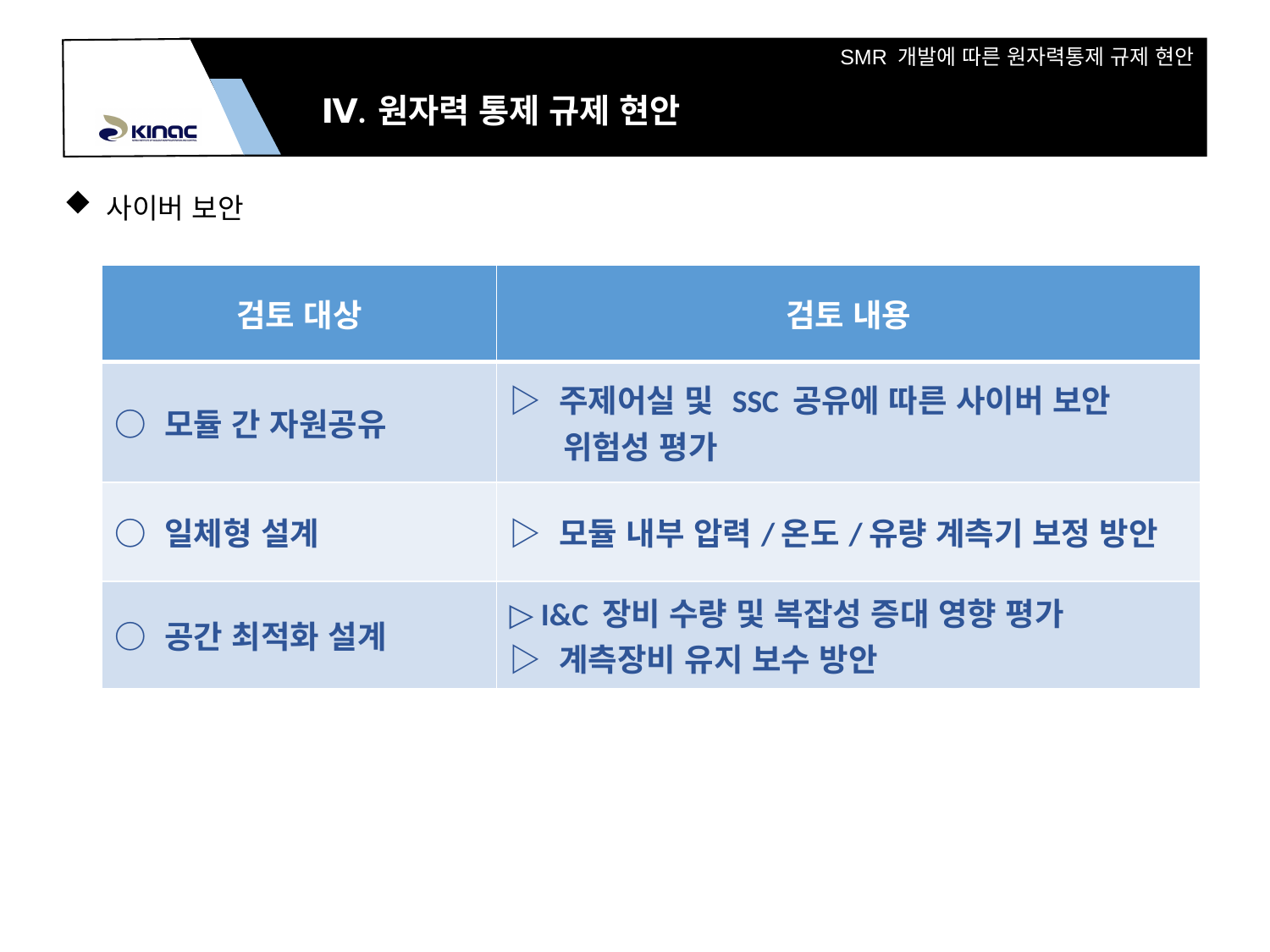

Ⅳ. 원자력 통제 규제 현안
사이버 보안

| 검토 대상 | 검토 내용 |
| --- | --- |
| ○ 모듈 간 자원공유 | ▷ 주제어실 및 SSC 공유에 따른 사이버 보안 위험성 평가 |
| ○ 일체형 설계 | ▷ 모듈 내부 압력/온도/유량 계측기 보정 방안 |
| ○ 공간 최적화 설계 | ▷ I&C 장비 수량 및 복잡성 증대 영향 평가 ▷ 계측장비 유지 보수 방안 |